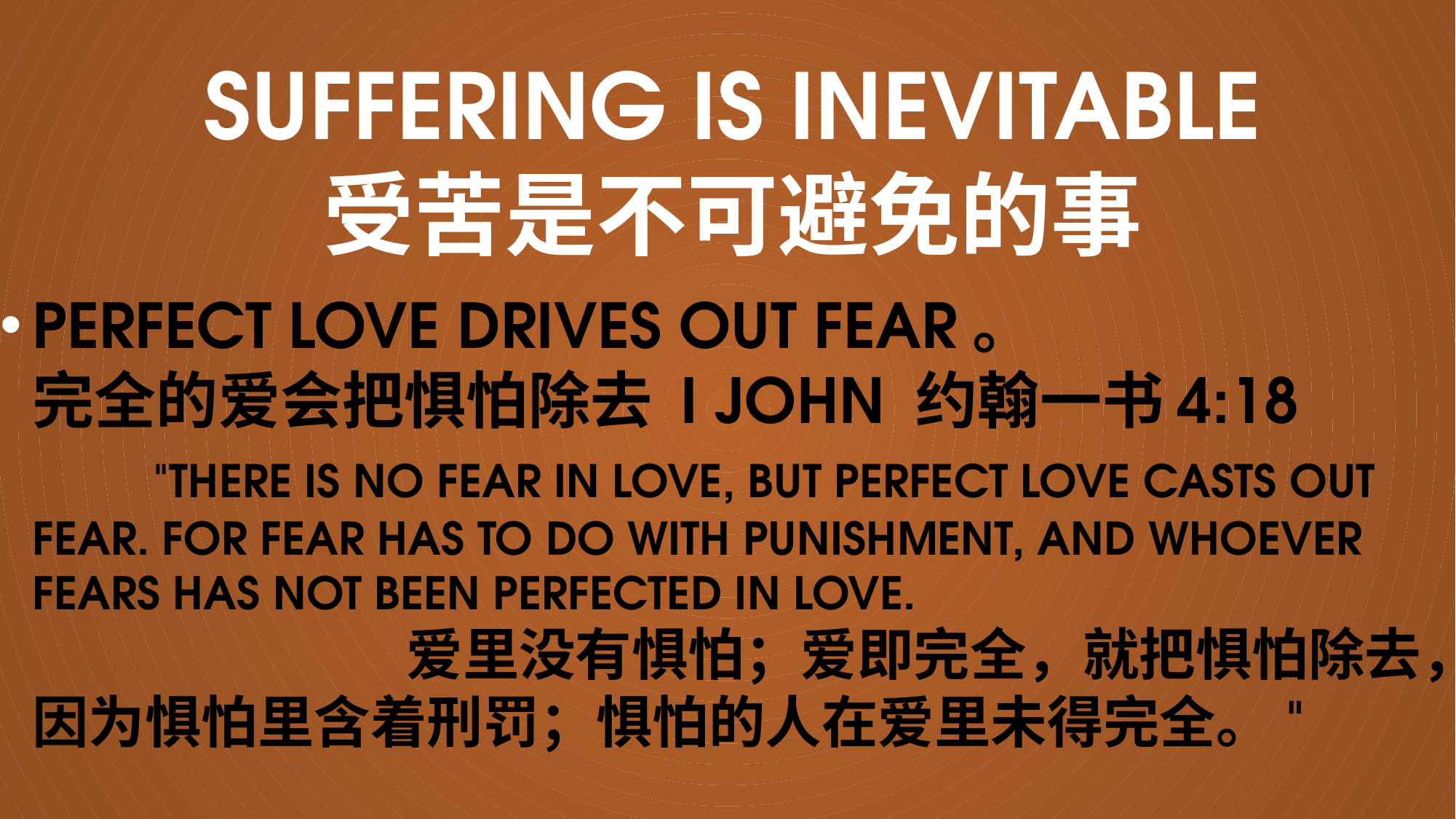

# SUFFERING IS INEVITABLE 受苦是不可避免的事
Perfect love drives out fear。                         完全的爱会把惧怕除去 I john 约翰一书4:18               "There is no fear in love, but perfect love casts out fear. For fear has to do with punishment, and whoever fears has not been perfected in love.                                                                       爱里没有惧怕；爱即完全，就把惧怕除去，因为惧怕里含着刑罚；惧怕的人在爱里未得完全。"